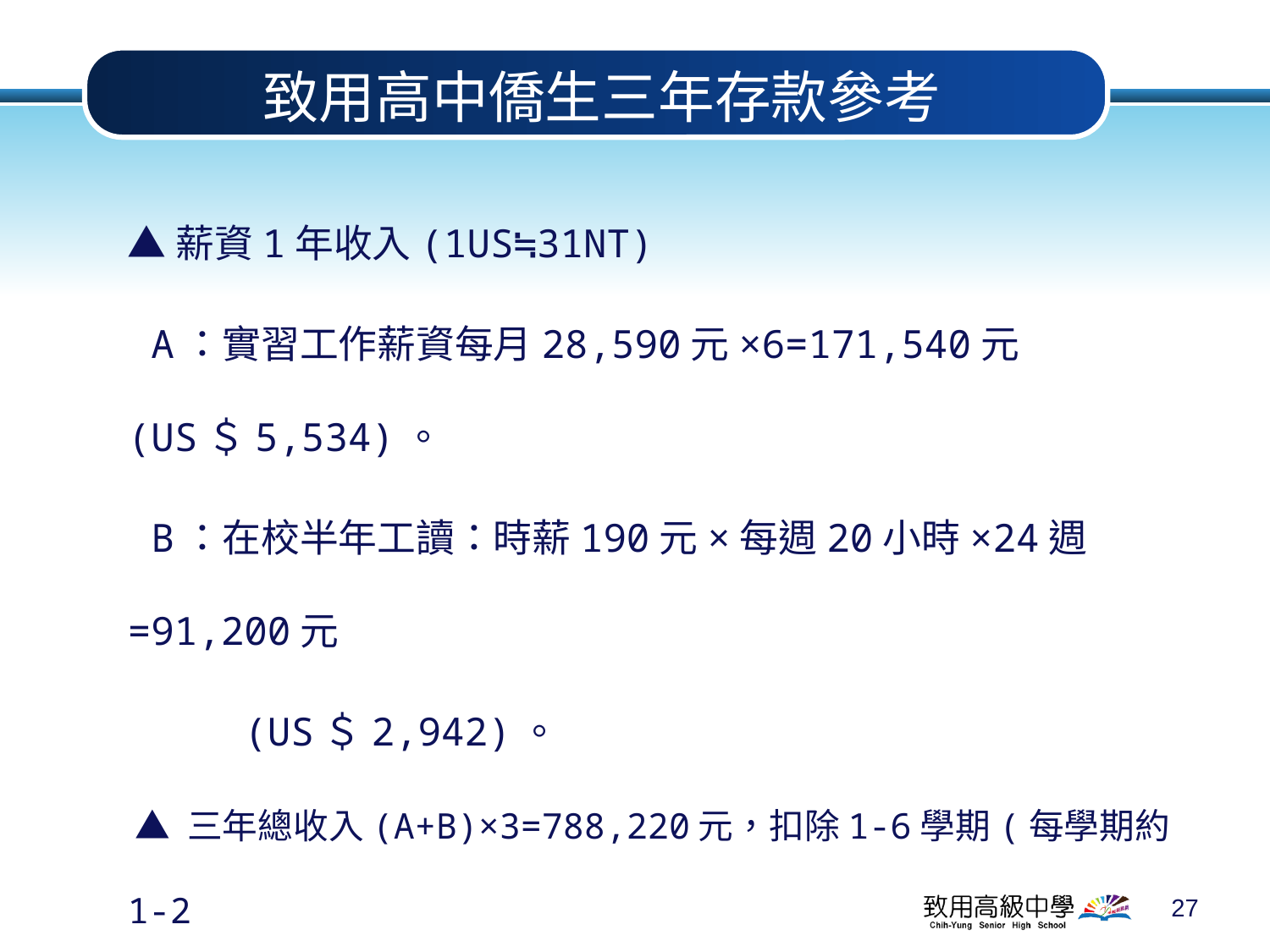

# 致用高中僑生三年存款參考
▲薪資1年收入(1US≒31NT)
 A：實習工作薪資每月28,590元×6=171,540元(US＄5,534)。
 B：在校半年工讀：時薪190元×每週20小時×24週=91,200元
     (US＄2,942)。
 ▲ 三年總收入(A+B)×3=788,220元，扣除1-6學期(每學期約1-2
    萬元)繳交學校費用，共可存約56-63萬元台幣
    (US＄18,000-20,000)。

27